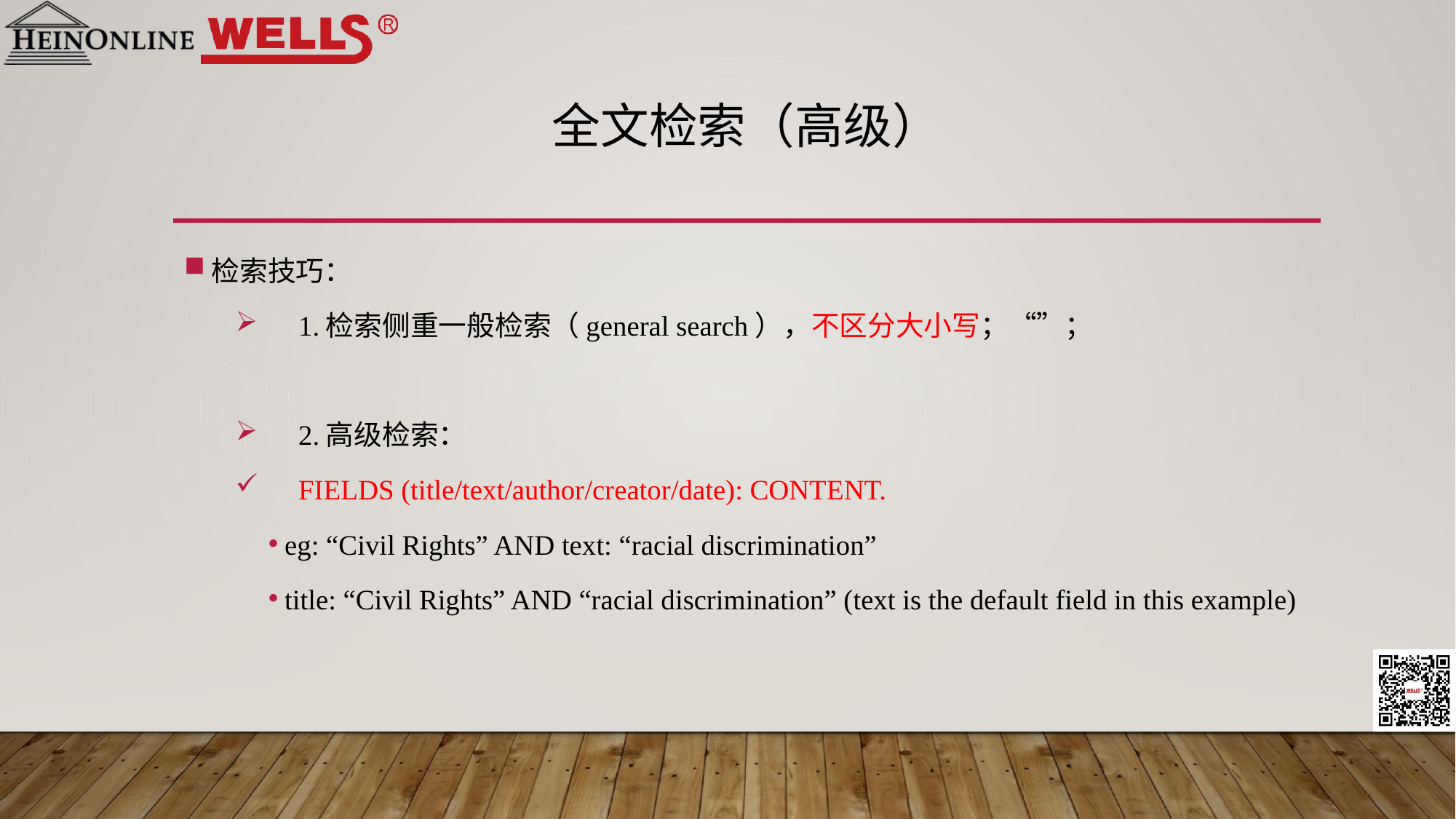

# 全文检索（高级）
检索技巧：
1.检索侧重一般检索（general search），不区分大小写；“”；

2.高级检索：
FIELDS (title/text/author/creator/date): CONTENT.
eg: “Civil Rights” AND text: “racial discrimination”
title: “Civil Rights” AND “racial discrimination” (text is the default field in this example)